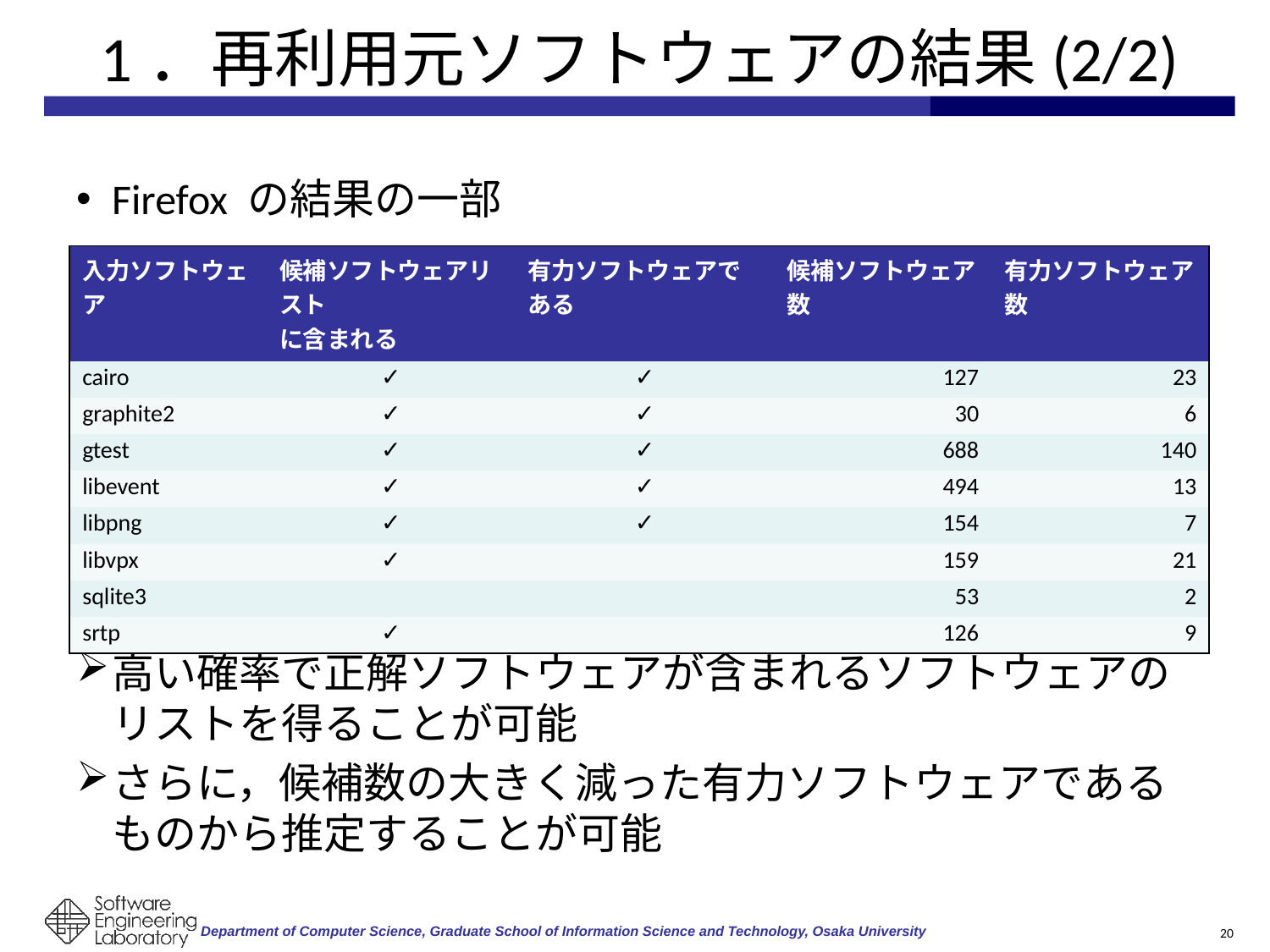

# 1．再利用元ソフトウェアの結果(2/2)
Firefox の結果の一部

高い確率で正解ソフトウェアが含まれるソフトウェアのリストを得ることが可能
さらに，候補数の大きく減った有力ソフトウェアであるものから推定することが可能
| 入力ソフトウェア | 候補ソフトウェアリスト に含まれる | 有力ソフトウェアである | 候補ソフトウェア数 | 有力ソフトウェア数 |
| --- | --- | --- | --- | --- |
| cairo | ✓ | ✓ | 127 | 23 |
| graphite2 | ✓ | ✓ | 30 | 6 |
| gtest | ✓ | ✓ | 688 | 140 |
| libevent | ✓ | ✓ | 494 | 13 |
| libpng | ✓ | ✓ | 154 | 7 |
| libvpx | ✓ |  | 159 | 21 |
| sqlite3 |  |  | 53 | 2 |
| srtp | ✓ |  | 126 | 9 |
20